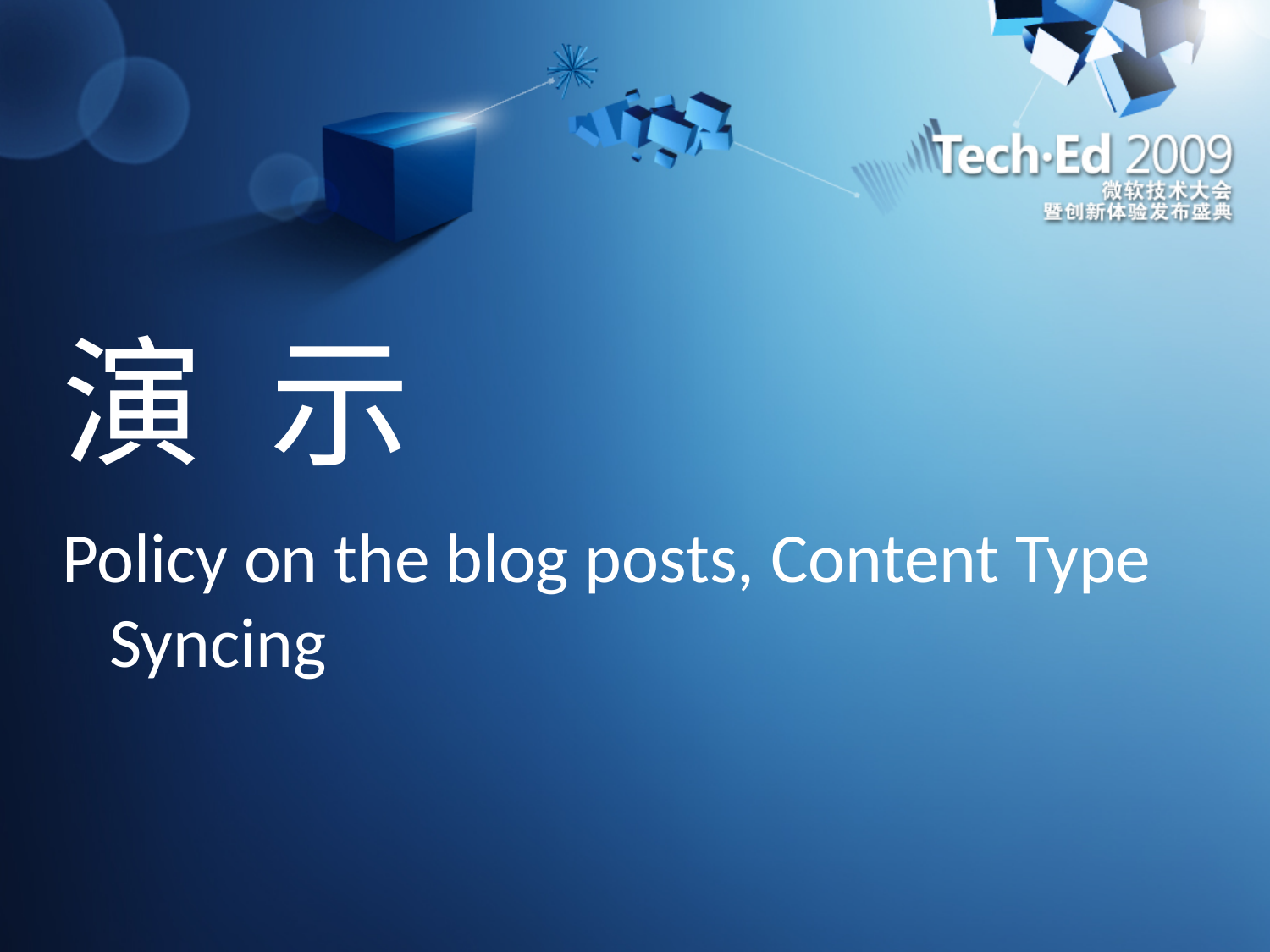

# 演 示
Policy on the blog posts, Content Type Syncing